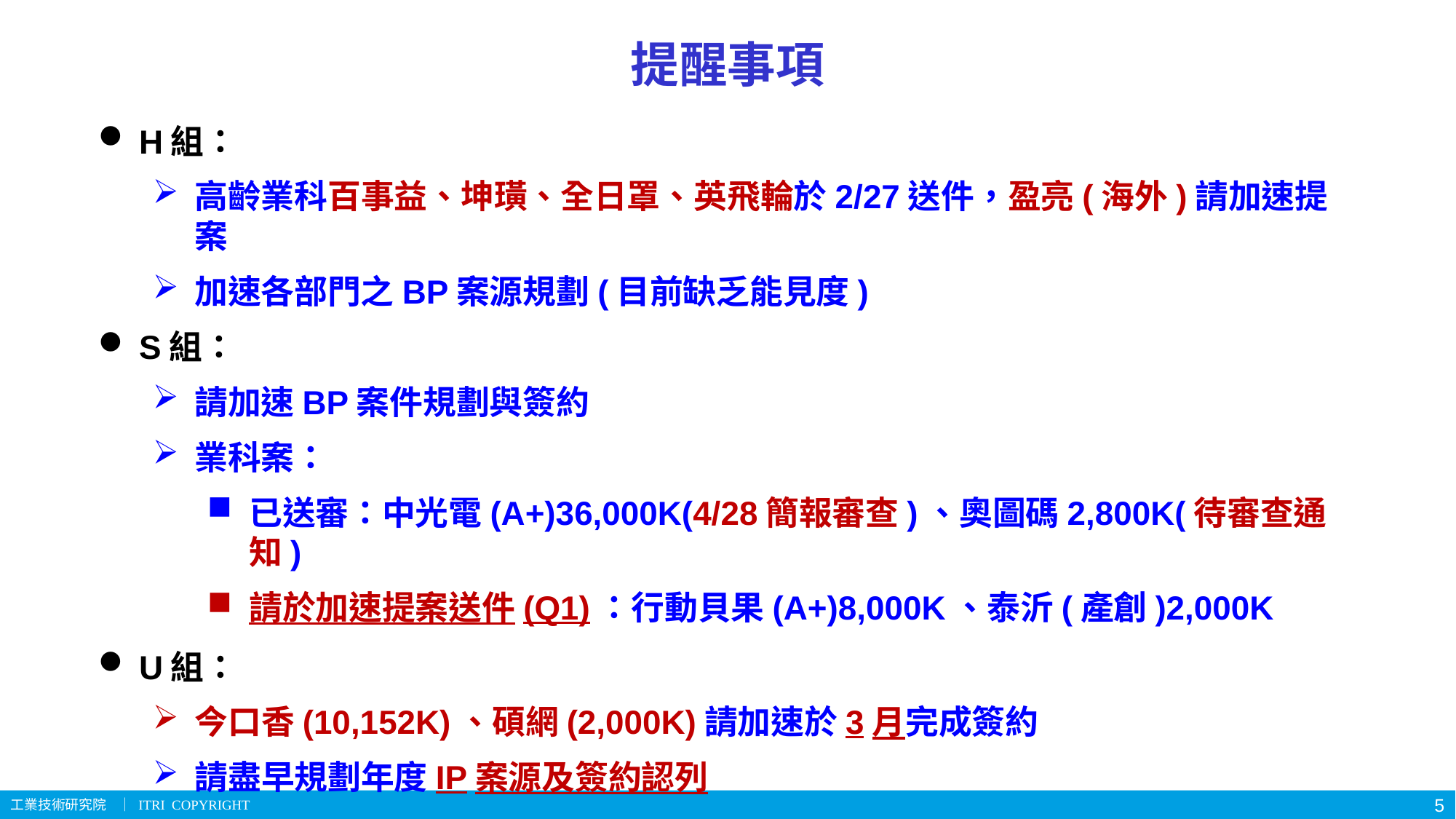

提醒事項
H組：
高齡業科百事益、坤璜、全日罩、英飛輪於2/27送件，盈亮(海外)請加速提案
加速各部門之BP案源規劃(目前缺乏能見度)
S組：
請加速BP案件規劃與簽約
業科案：
已送審：中光電(A+)36,000K(4/28簡報審查)、奧圖碼2,800K(待審查通知)
請於加速提案送件(Q1)：行動貝果(A+)8,000K、泰沂(產創)2,000K
U組：
今口香(10,152K)、碩網(2,000K)請加速於3月完成簽約
請盡早規劃年度IP案源及簽約認列